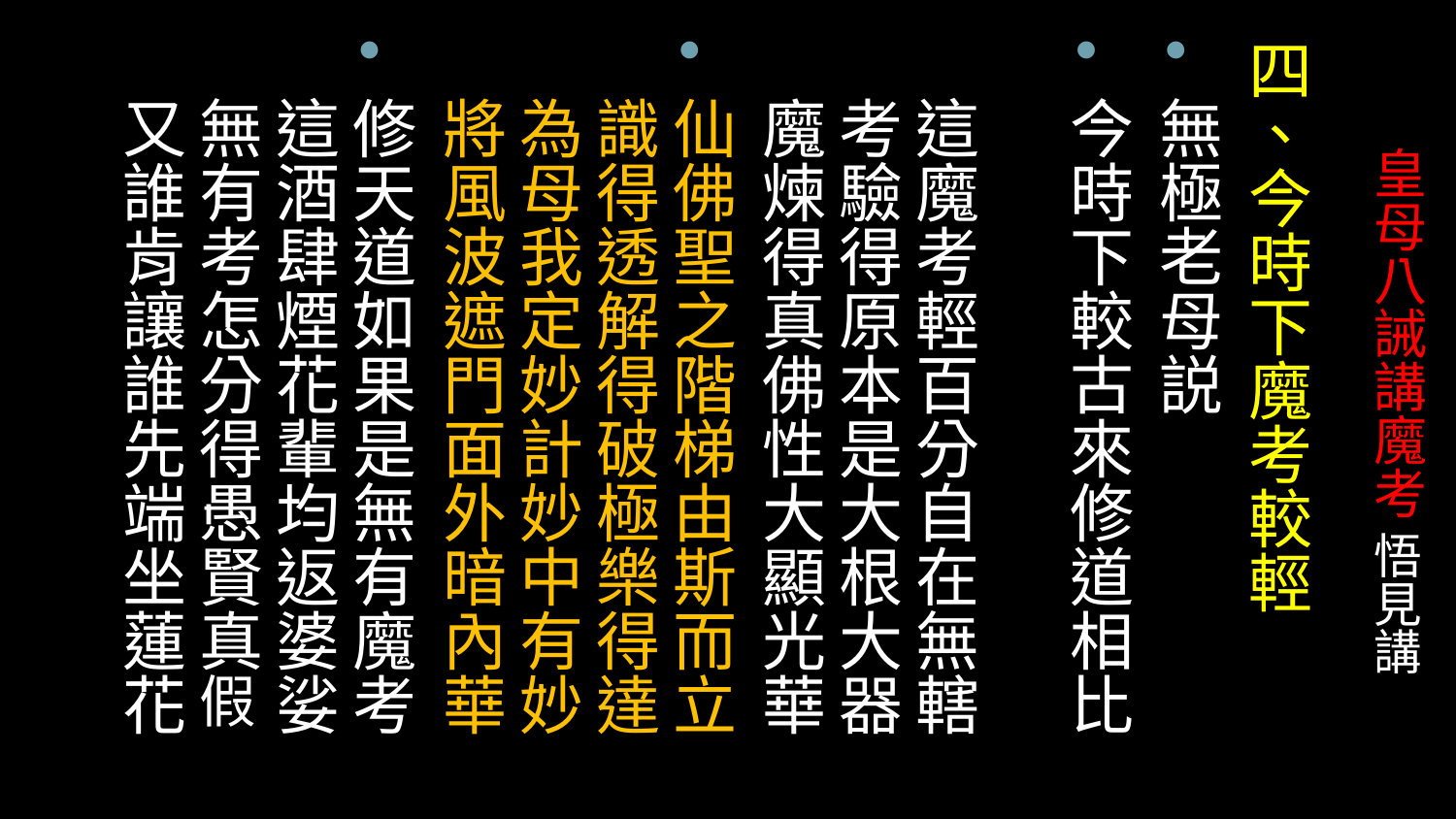

四、今時下魔考較輕
無極老母説
今時下較古來修道相比 　
這魔考輕百分自在無轄
考驗得原本是大根大器
魔煉得真佛性大顯光華
仙佛聖之階梯由斯而立
識得透解得破極樂得達
為母我定妙計妙中有妙
將風波遮門面外暗內華
修天道如果是無有魔考這酒肆煙花輩均返婆娑
無有考怎分得愚賢真假 
又誰肯讓誰先端坐蓮花

# 皇母八誡講魔考 悟見講